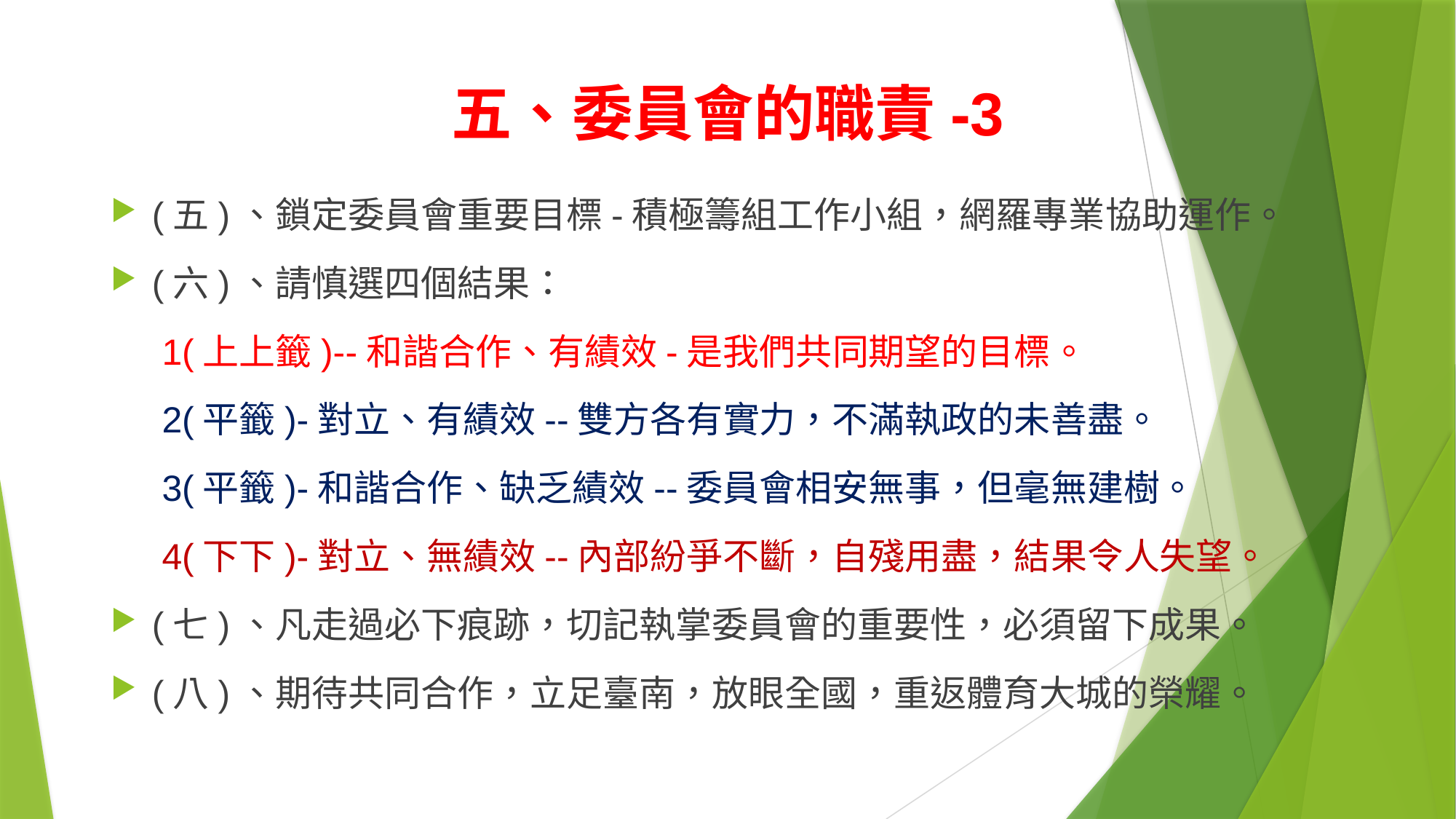

# 五、委員會的職責-3
(五)、鎖定委員會重要目標-積極籌組工作小組，網羅專業協助運作。
(六)、請慎選四個結果：
     1(上上籤)--和諧合作、有績效-是我們共同期望的目標。
     2(平籤)-對立、有績效--雙方各有實力，不滿執政的未善盡。
     3(平籤)-和諧合作、缺乏績效--委員會相安無事，但毫無建樹。
     4(下下)-對立、無績效--內部紛爭不斷，自殘用盡，結果令人失望。
(七)、凡走過必下痕跡，切記執掌委員會的重要性，必須留下成果。
(八)、期待共同合作，立足臺南，放眼全國，重返體育大城的榮耀。